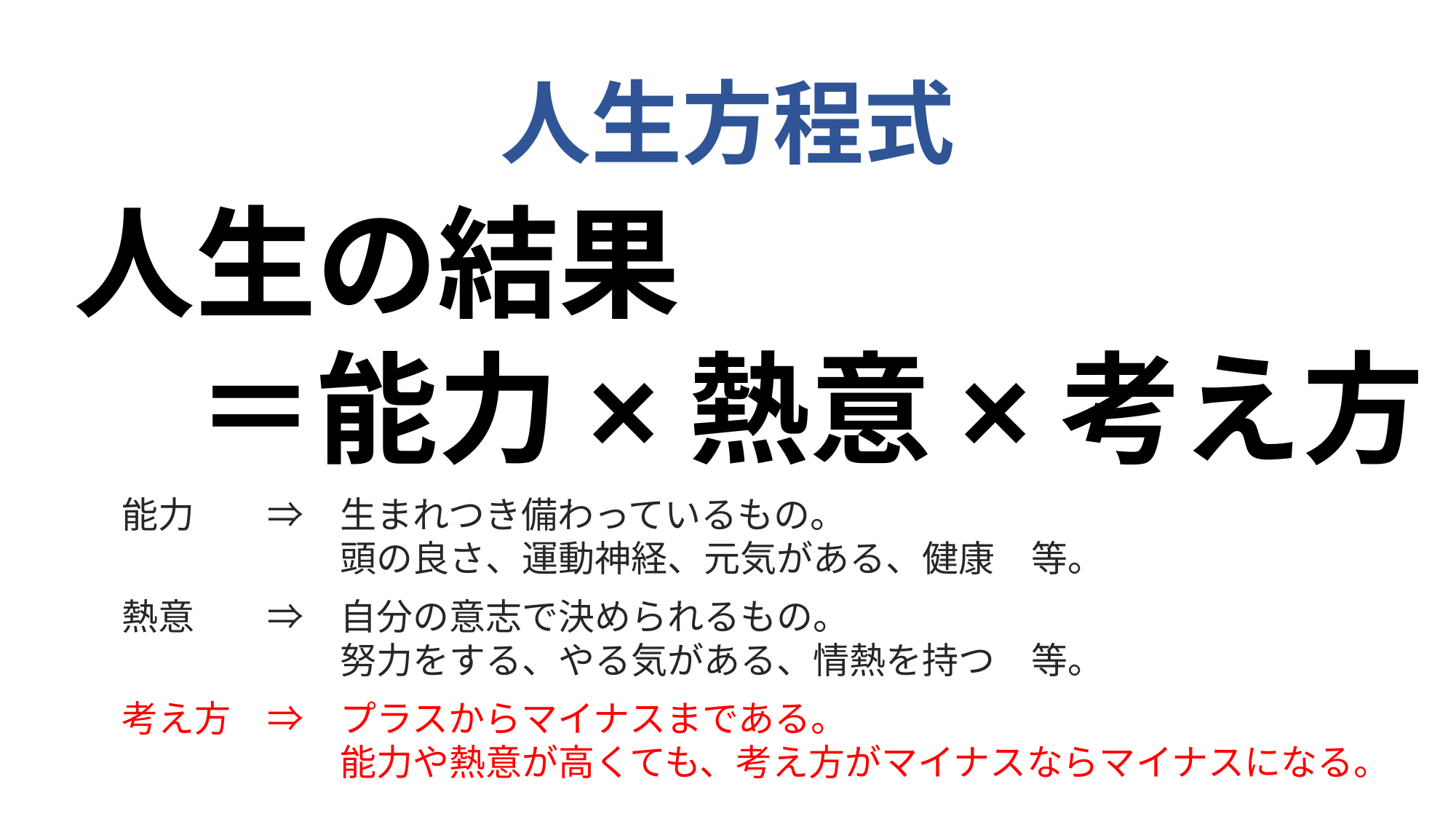

人生方程式
人生の結果
　＝能力×熱意×考え方
能力　　⇒　生まれつき備わっているもの。
　　　　　　頭の良さ、運動神経、元気がある、健康　等。

熱意　　⇒　自分の意志で決められるもの。
　　　　　　努力をする、やる気がある、情熱を持つ　等。

考え方　⇒　プラスからマイナスまである。
　　　　　　能力や熱意が高くても、考え方がマイナスならマイナスになる。